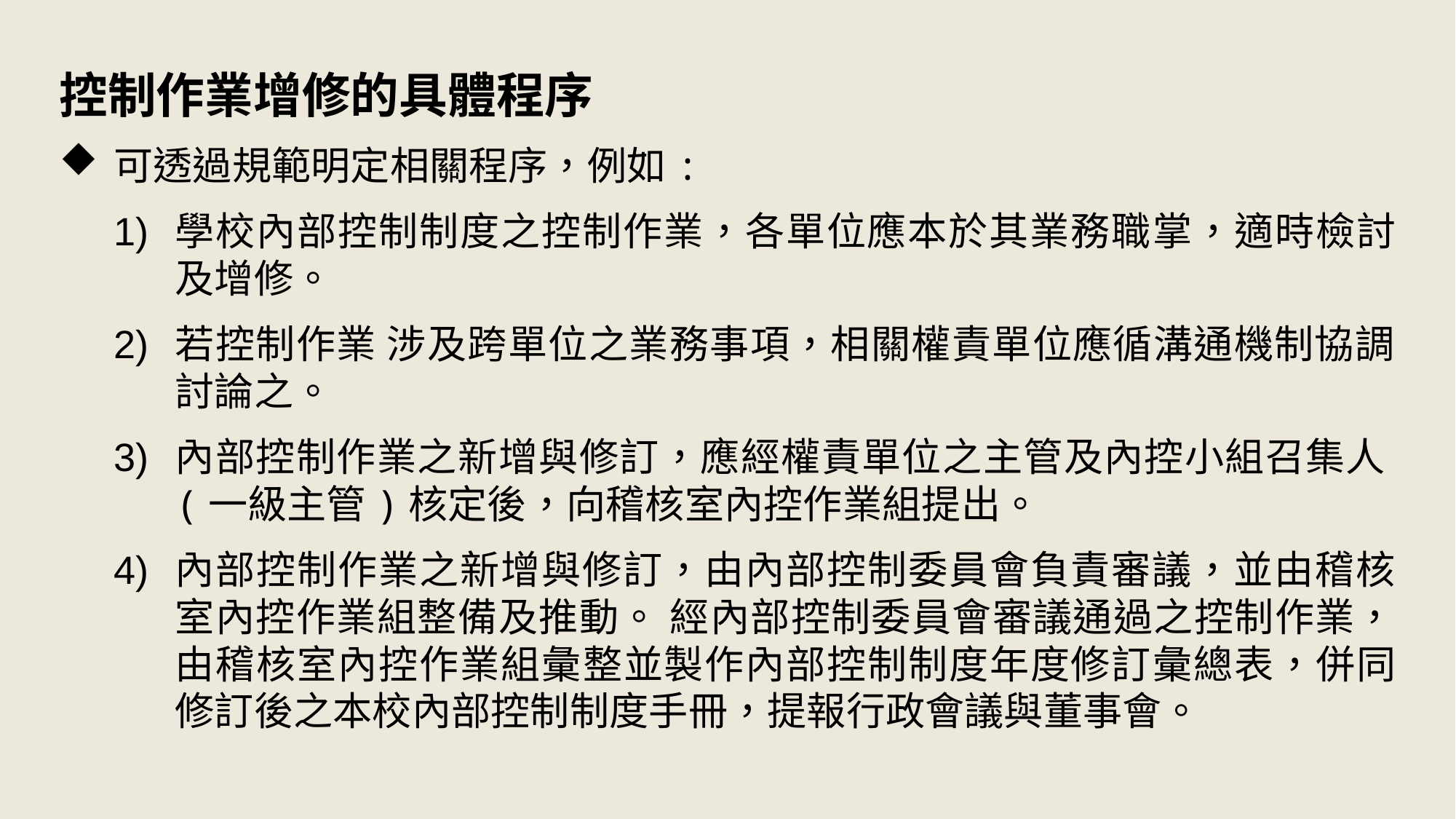

控制作業增修的具體程序
可透過規範明定相關程序，例如:
學校內部控制制度之控制作業，各單位應本於其業務職掌，適時檢討及增修。
若控制作業 涉及跨單位之業務事項，相關權責單位應循溝通機制協調討論之。
內部控制作業之新增與修訂，應經權責單位之主管及內控小組召集人(一級主管)核定後，向稽核室內控作業組提出。
內部控制作業之新增與修訂，由內部控制委員會負責審議，並由稽核室內控作業組整備及推動。 經內部控制委員會審議通過之控制作業，由稽核室內控作業組彙整並製作內部控制制度年度修訂彙總表，併同修訂後之本校內部控制制度手冊，提報行政會議與董事會。